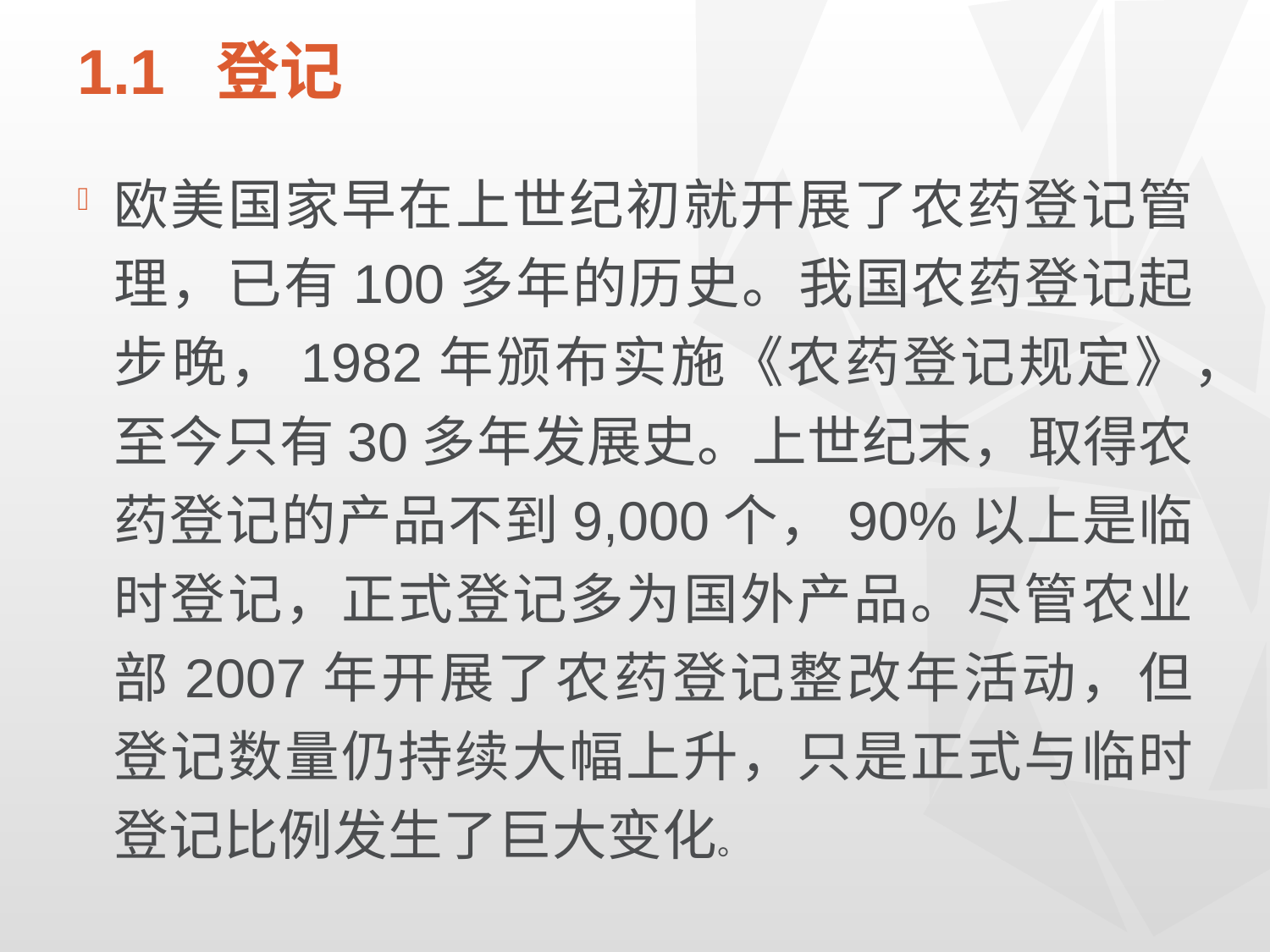

# 1.1  登记
欧美国家早在上世纪初就开展了农药登记管理，已有100多年的历史。我国农药登记起步晚，1982年颁布实施《农药登记规定》，至今只有30多年发展史。上世纪末，取得农药登记的产品不到9,000个，90%以上是临时登记，正式登记多为国外产品。尽管农业部2007年开展了农药登记整改年活动，但登记数量仍持续大幅上升，只是正式与临时登记比例发生了巨大变化。